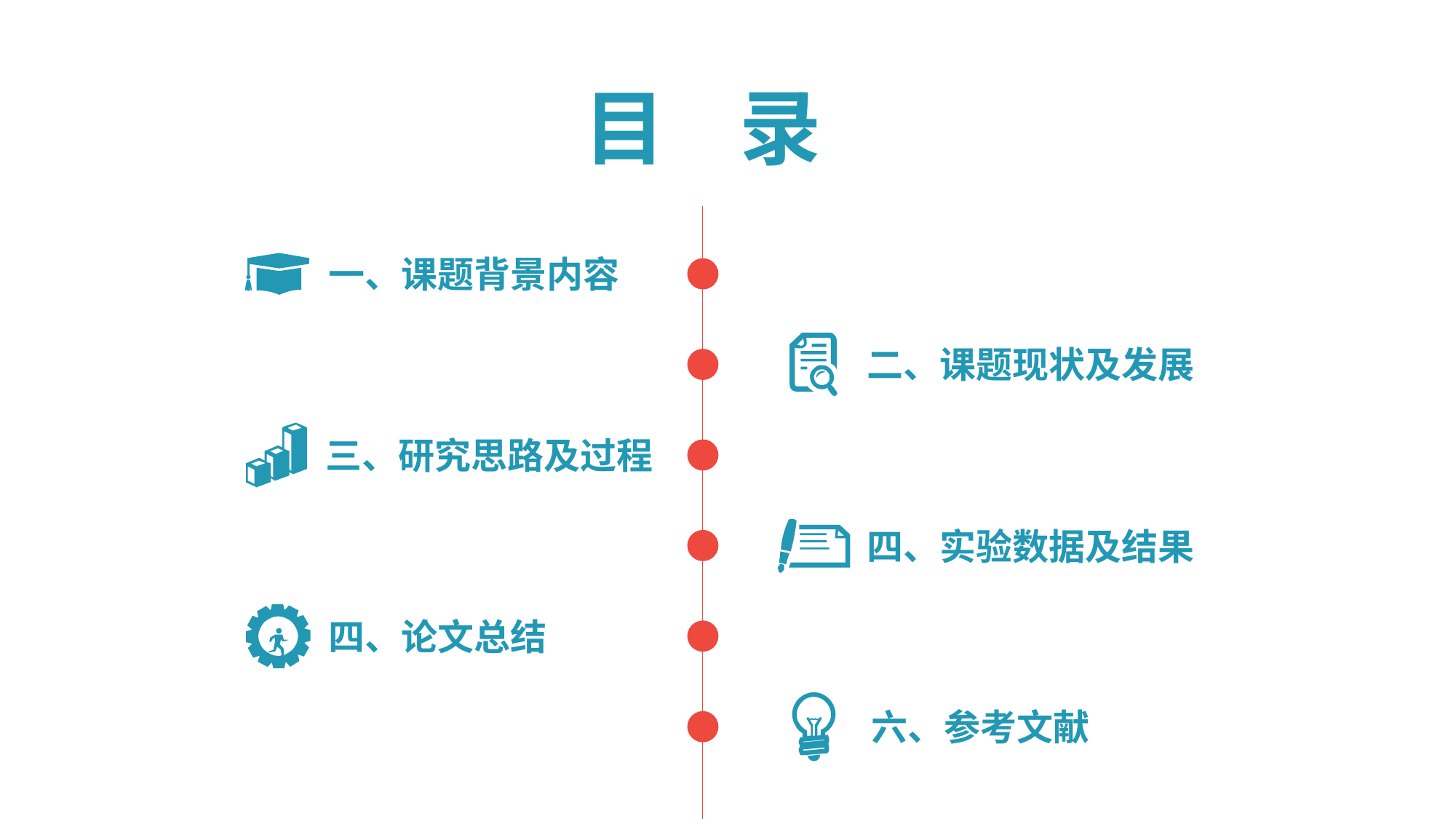

目   录

一、课题背景内容

二、课题现状及发展

四、实验数据及结果

六、参考文献

三、研究思路及过程

四、论文总结